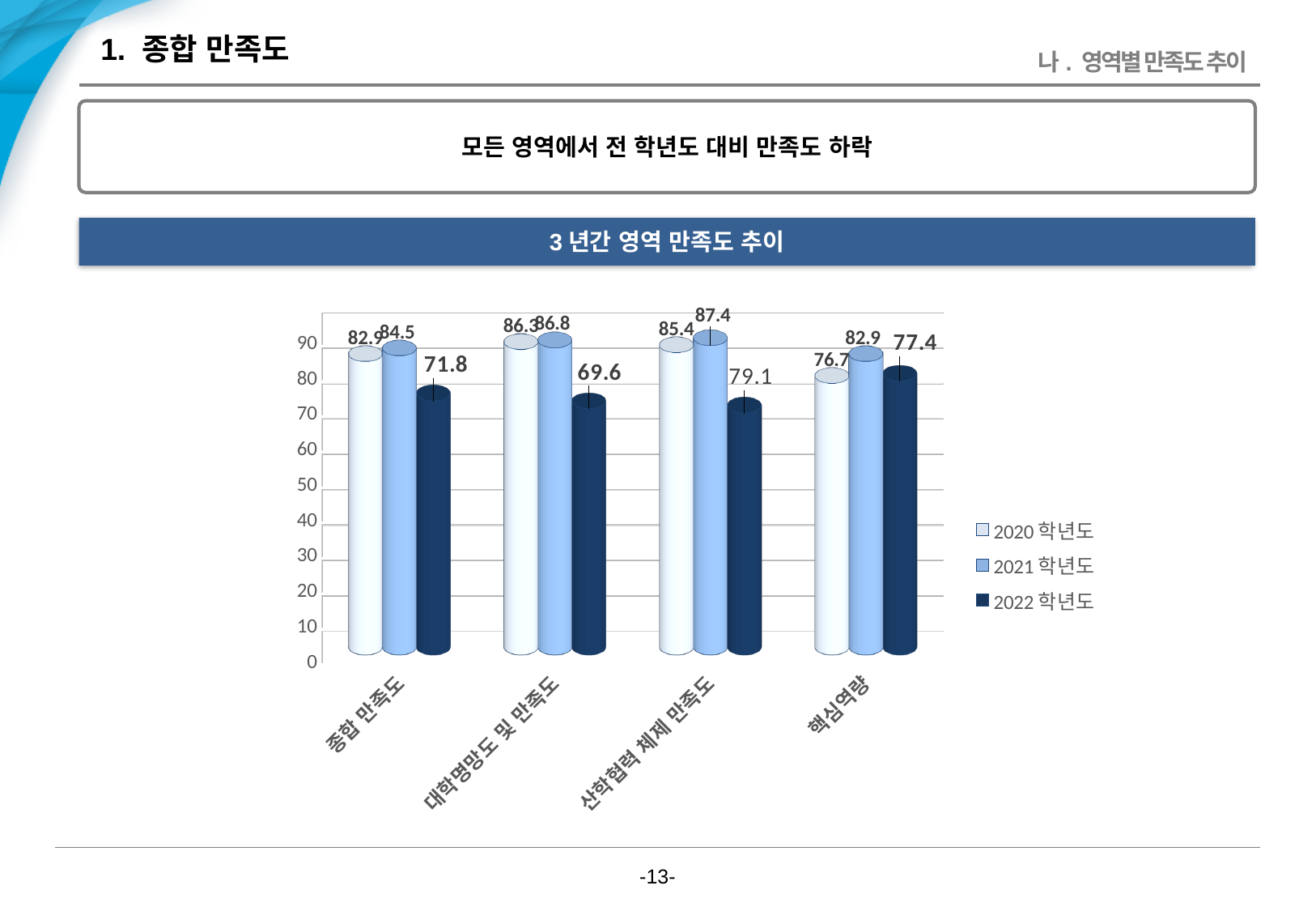

# 1. 종합 만족도
나. 영역별 만족도 추이
모든 영역에서 전 학년도 대비 만족도 하락
3년간 영역 만족도 추이

[unsupported chart]

-13-